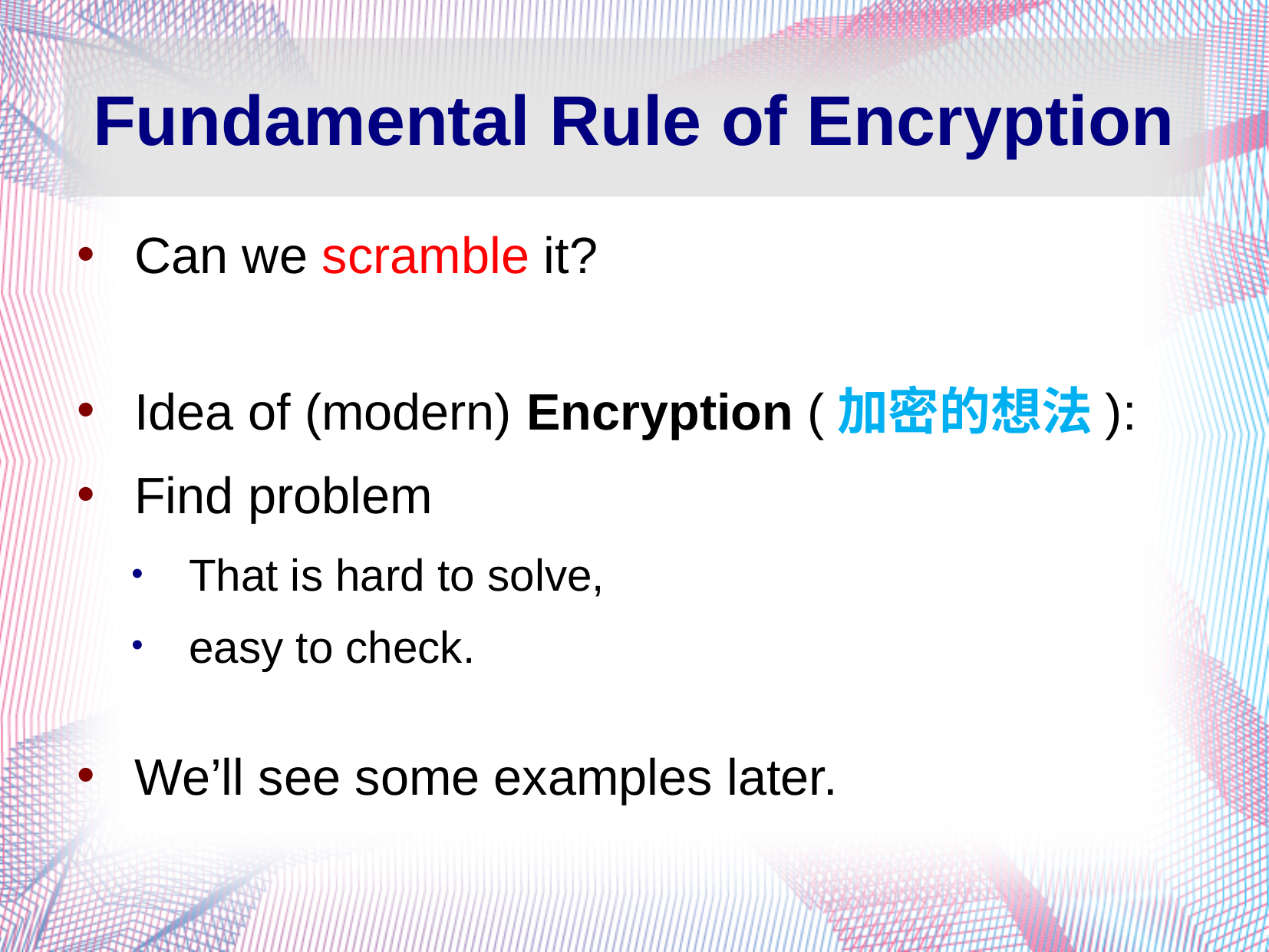

# Fundamental Rule of Encryption
Can we scramble it?

Idea of (modern) Encryption (加密的想法):
Find problem
That is hard to solve,
easy to check.
We’ll see some examples later.